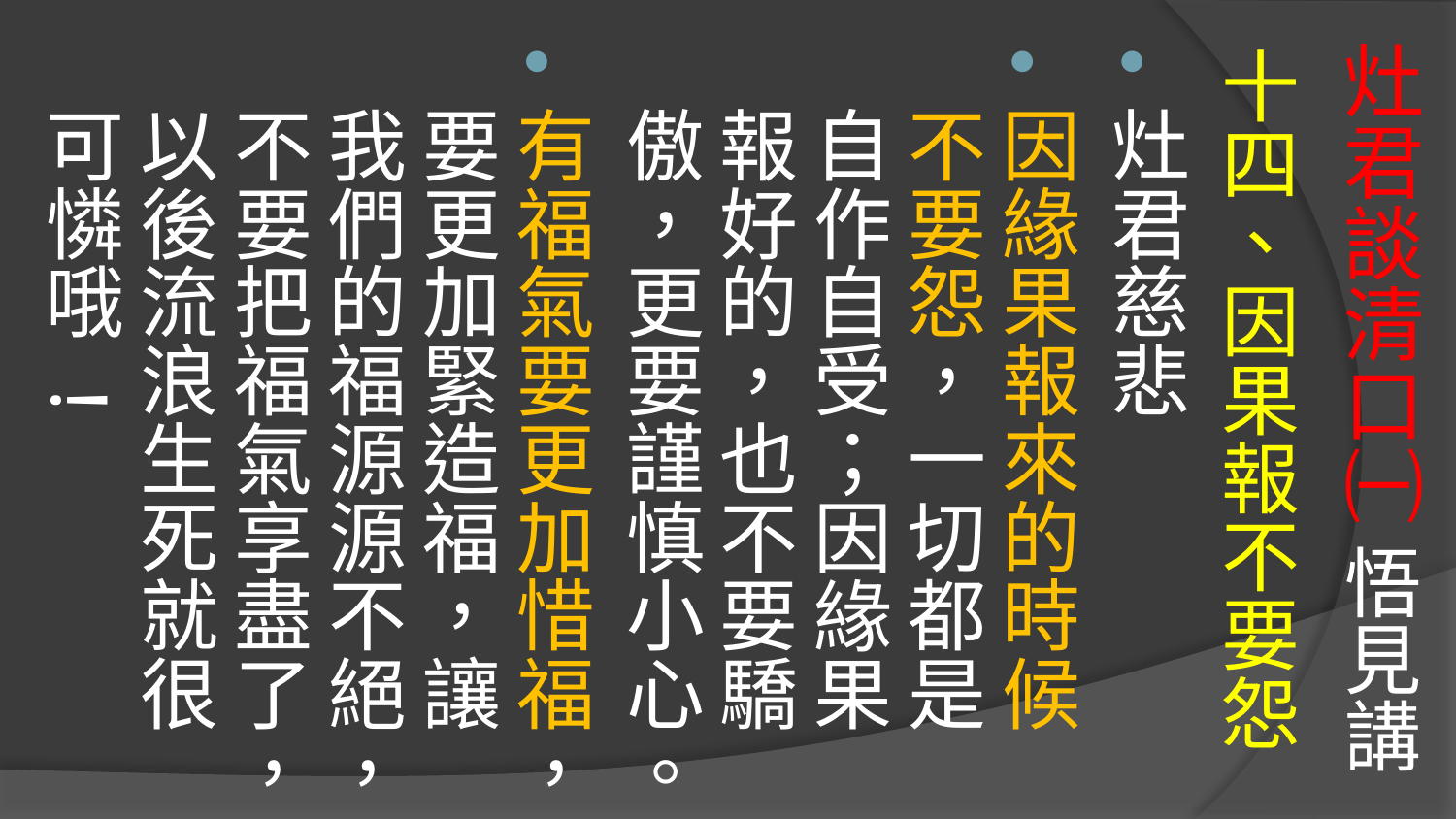

# 灶君談清口㈠ 悟見講
十四、因果報不要怨
灶君慈悲
因緣果報來的時候不要怨，一切都是自作自受；因緣果報好的，也不要驕傲，更要謹慎小心。
有福氣要更加惜福，要更加緊造福，讓我們的福源源不絕，不要把福氣享盡了，以後流浪生死就很可憐哦 !